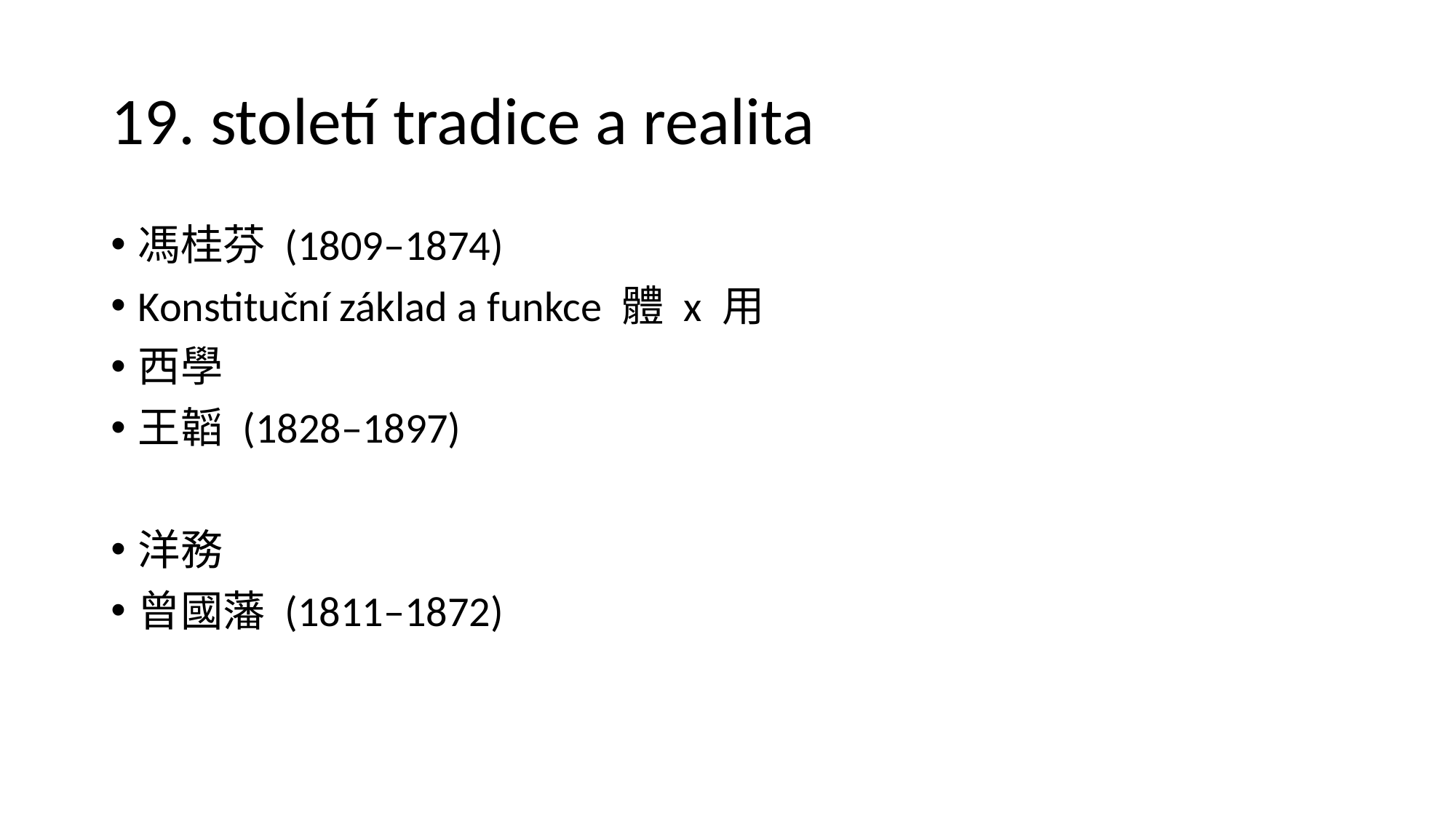

# 19. století tradice a realita
馮桂芬 (1809–1874)
Konstituční základ a funkce 體 x 用
西學
王韜 (1828–1897)

洋務
曾國藩 (1811–1872)